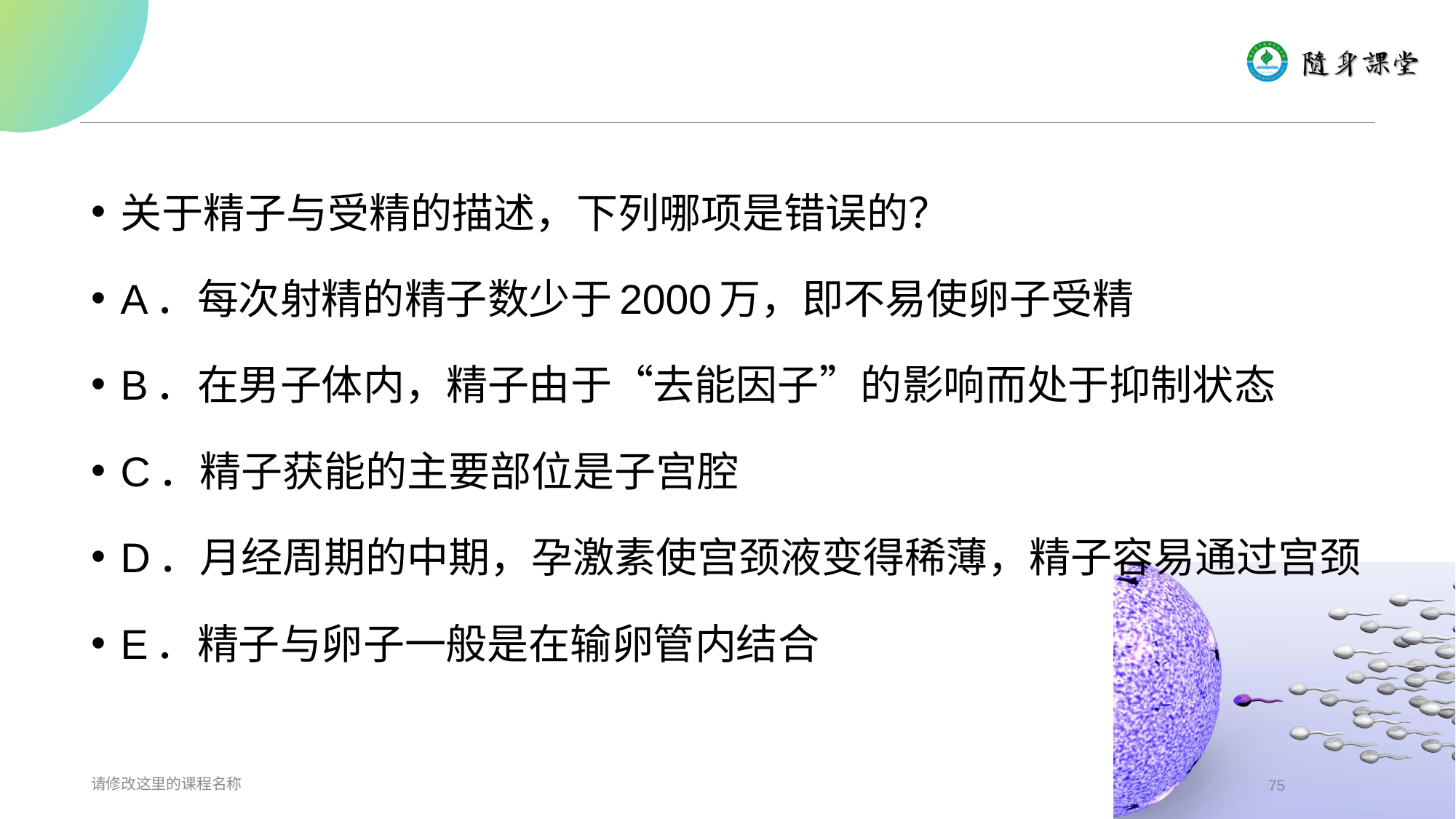

#
关于精子与受精的描述，下列哪项是错误的？
A．每次射精的精子数少于2000万，即不易使卵子受精
B．在男子体内，精子由于“去能因子”的影响而处于抑制状态
C．精子获能的主要部位是子宫腔
D．月经周期的中期，孕激素使宫颈液变得稀薄，精子容易通过宫颈
E．精子与卵子一般是在输卵管内结合
请修改这里的课程名称
75